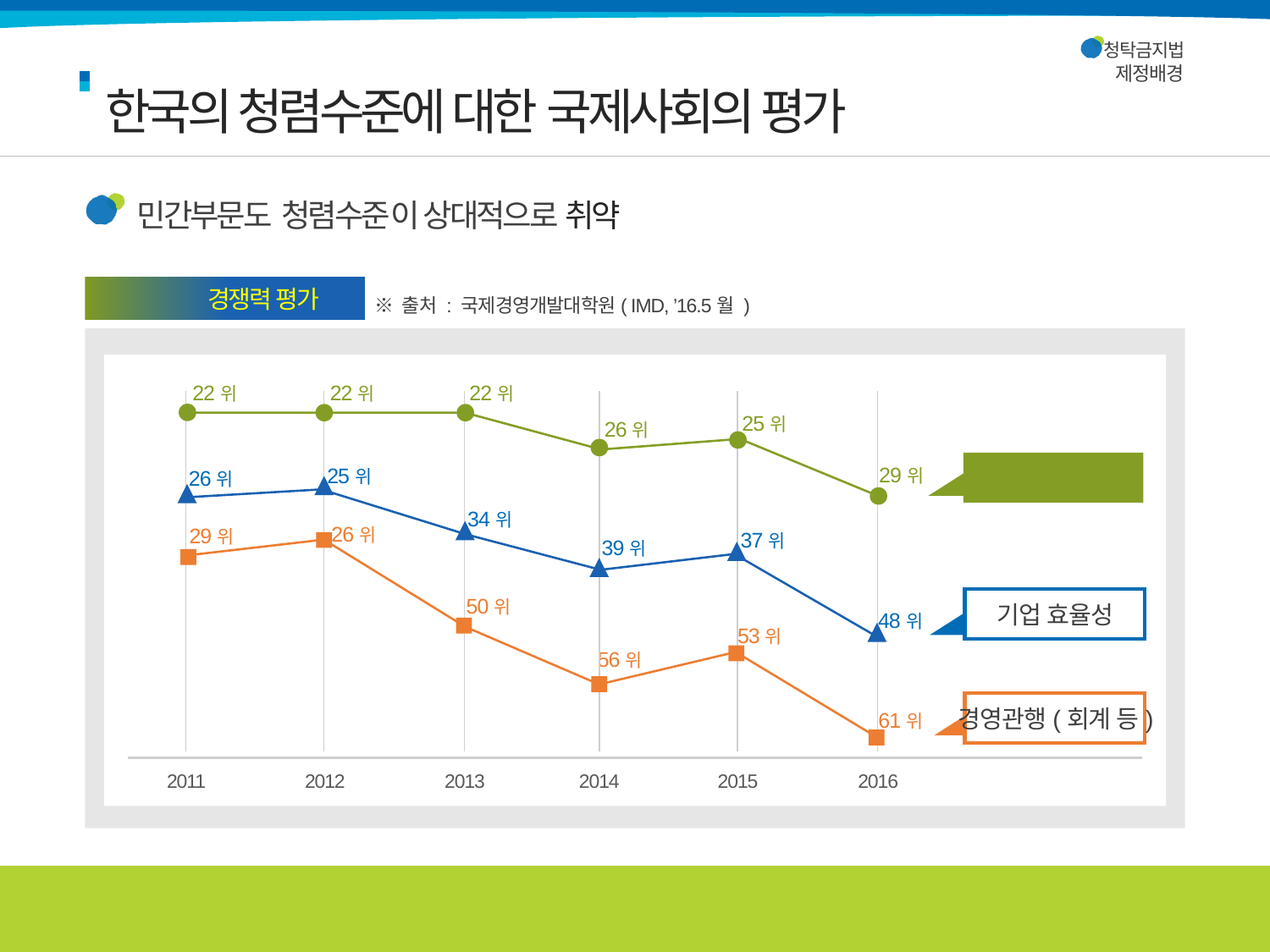

청탁금지법
제정배경

1
한국의 청렴수준에 대한 국제사회의 평가
민간부문도 청렴수준이 상대적으로 취약

2016 국가 경쟁력 평가 순위
※ 출처 : 국제경영개발대학원( IMD, ’16.5월 )

22위
22위
22위

25위
26위
국가경쟁력

29위
25위
26위

34위

26위
29위
37위

39위

기업 효율성
50위
48위

53위
56위

경영관행(회계 등)
61위
2011
2012
2013
2014
2015
2016